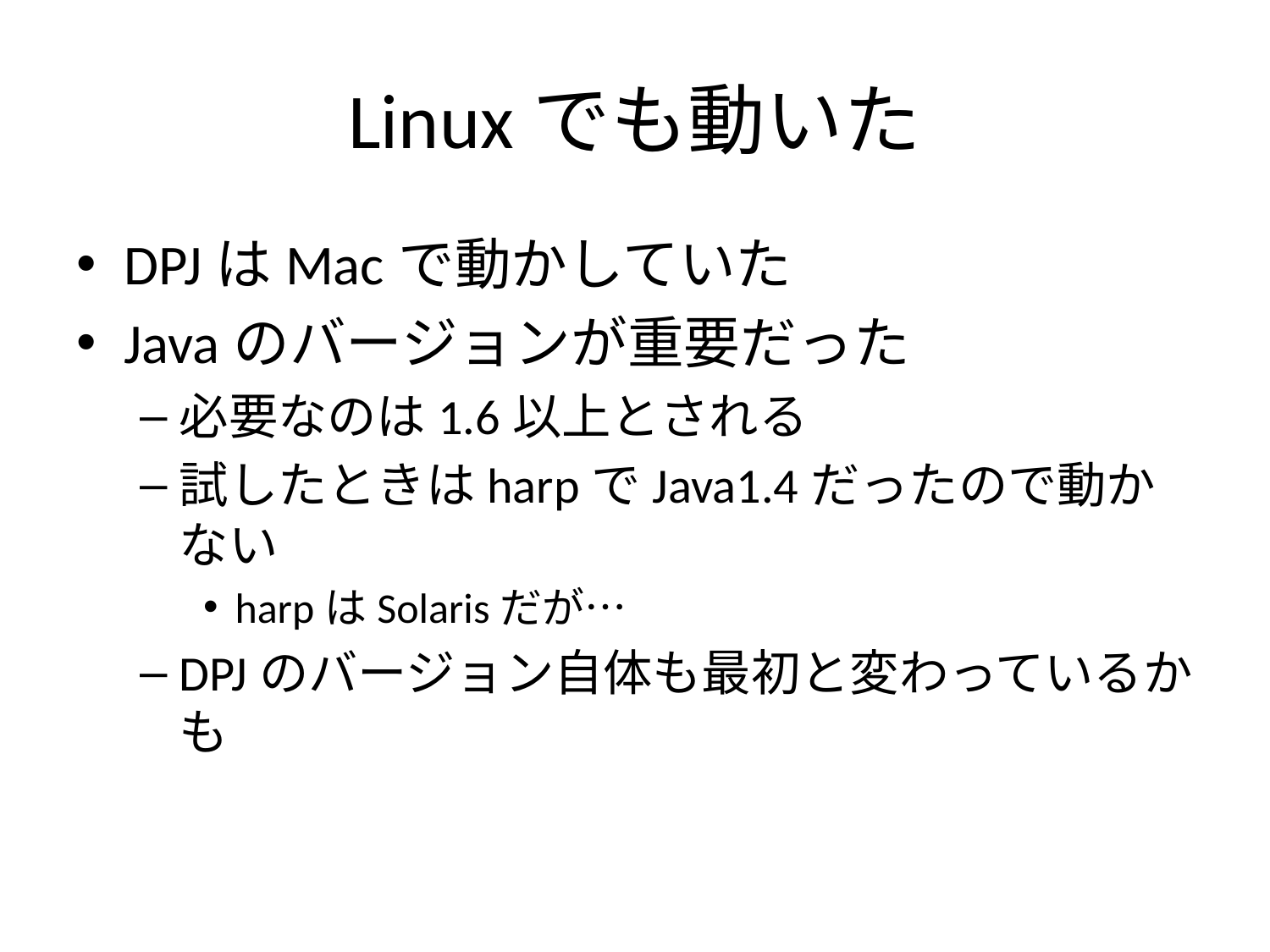

# Linuxでも動いた
DPJはMacで動かしていた
Javaのバージョンが重要だった
必要なのは1.6以上とされる
試したときはharpでJava1.4だったので動かない
harpはSolarisだが…
DPJのバージョン自体も最初と変わっているかも